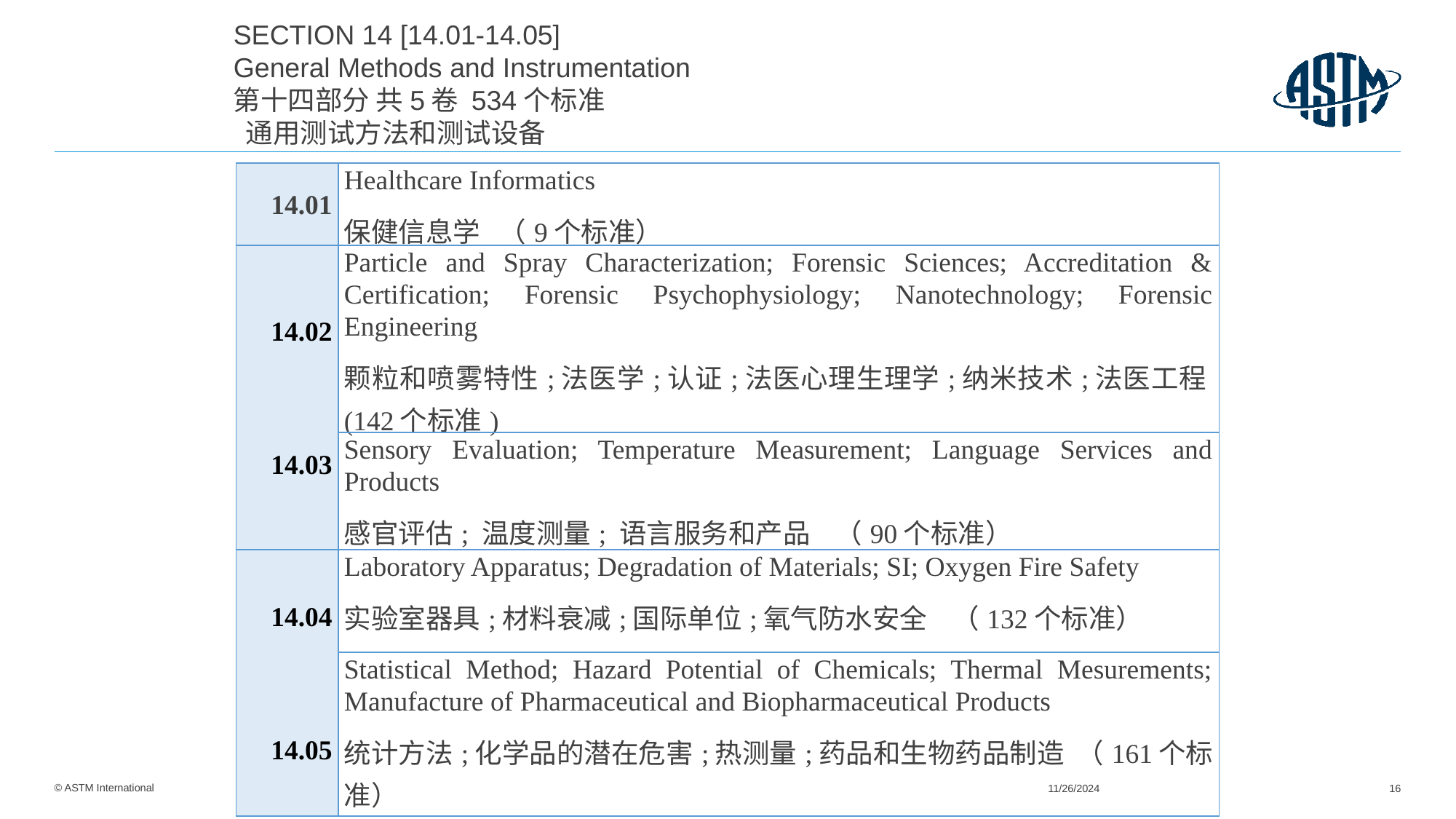

SECTION 14 [14.01-14.05]              General Methods and Instrumentation      第十四部分 共5卷 534个标准                           通用测试方法和测试设备
| 14.01 | Healthcare Informatics 保健信息学 （9个标准） |
| --- | --- |
| 14.02     14.03 | Particle and Spray Characterization; Forensic Sciences; Accreditation & Certification; Forensic Psychophysiology; Nanotechnology; Forensic Engineering 颗粒和喷雾特性;法医学;认证;法医心理生理学;纳米技术;法医工程 (142个标准) |
|  | Sensory Evaluation; Temperature Measurement; Language Services and Products 感官评估; 温度测量; 语言服务和产品 （90个标准） |
| 14.04     14.05 | Laboratory Apparatus; Degradation of Materials; SI; Oxygen Fire Safety 实验室器具;材料衰减;国际单位;氧气防水安全 （132个标准） |
|  | Statistical Method; Hazard Potential of Chemicals; Thermal Mesurements; Manufacture of Pharmaceutical and Biopharmaceutical Products 统计方法;化学品的潜在危害;热测量;药品和生物药品制造 （161个标准） |
11/26/2024
16